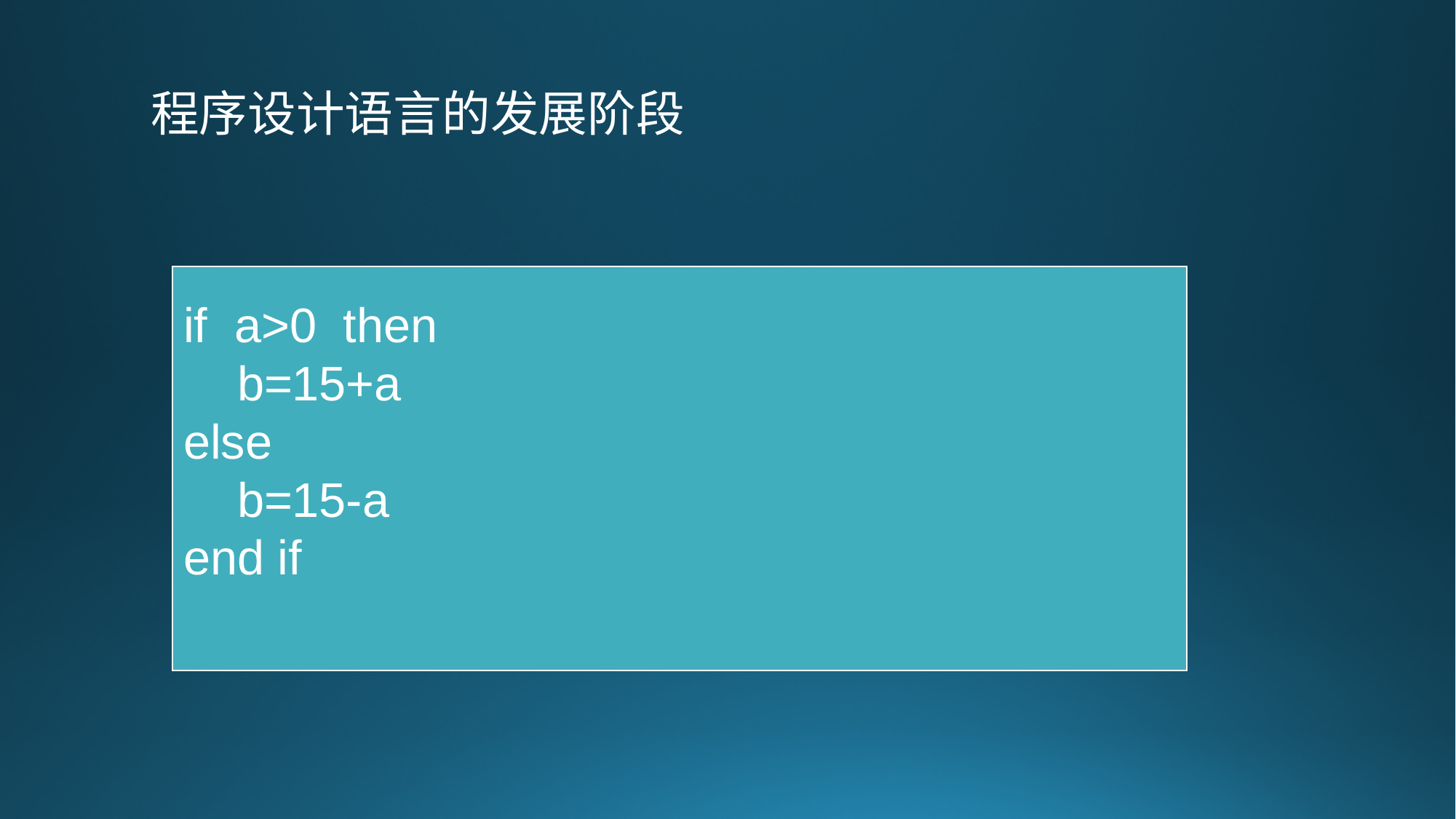

程序设计语言的发展阶段
指令111000000000000001001000
111000000000000001100101
111000000000000001101100
111000000000000001101100
111000000000000001101111
00000000
MOV	A,0fh;
ADD		A,10h;

if  a>0  then
    b=15+a
else
    b=15-a
end if

高级语言

汇编语言

机器语言